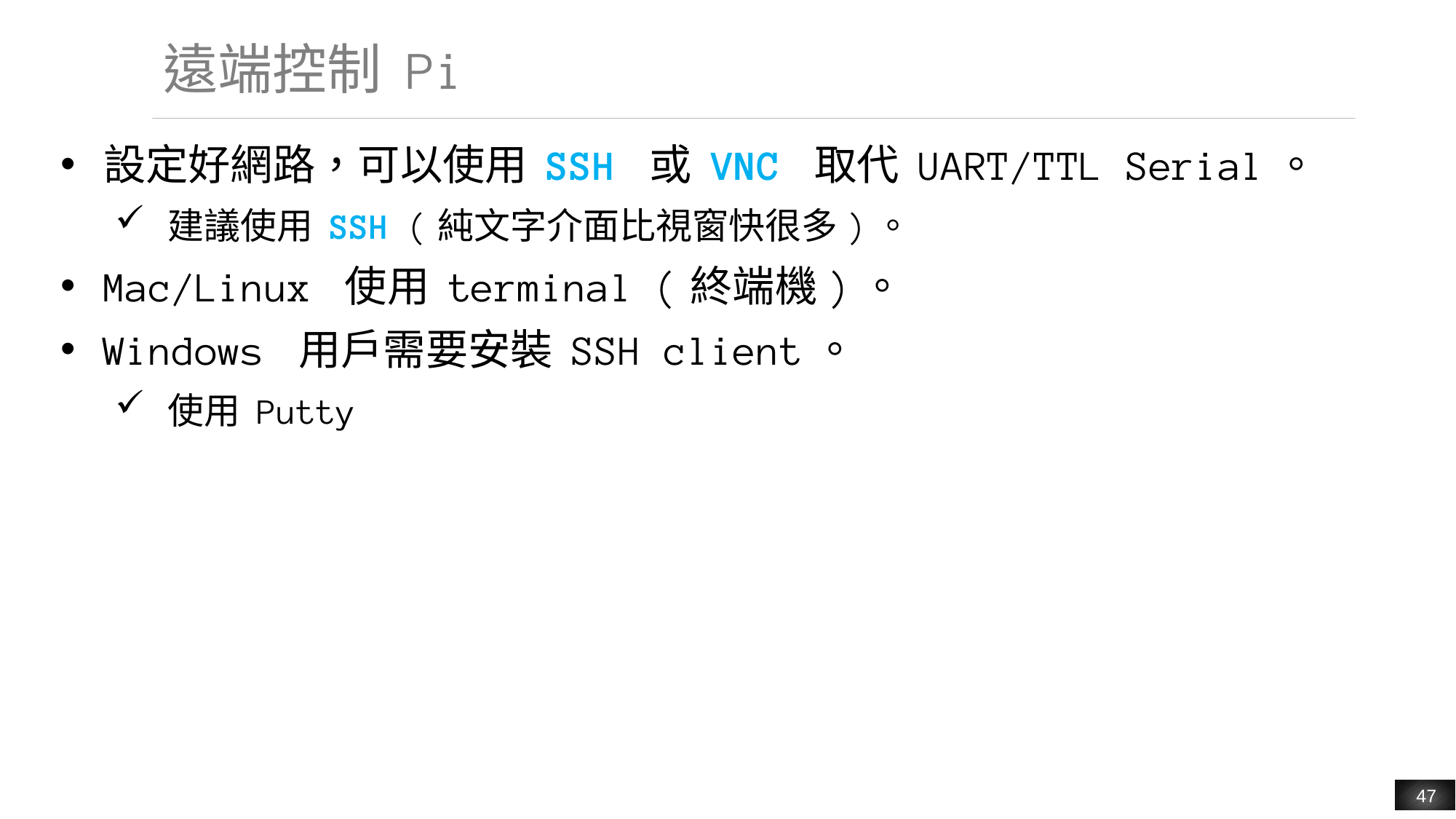

# 遠端控制 Pi
設定好網路，可以使用 SSH 或 VNC 取代 UART/TTL Serial。
建議使用 SSH (純文字介面比視窗快很多)。
Mac/Linux 使用 terminal (終端機)。
Windows 用戶需要安裝 SSH client。
使用 Putty